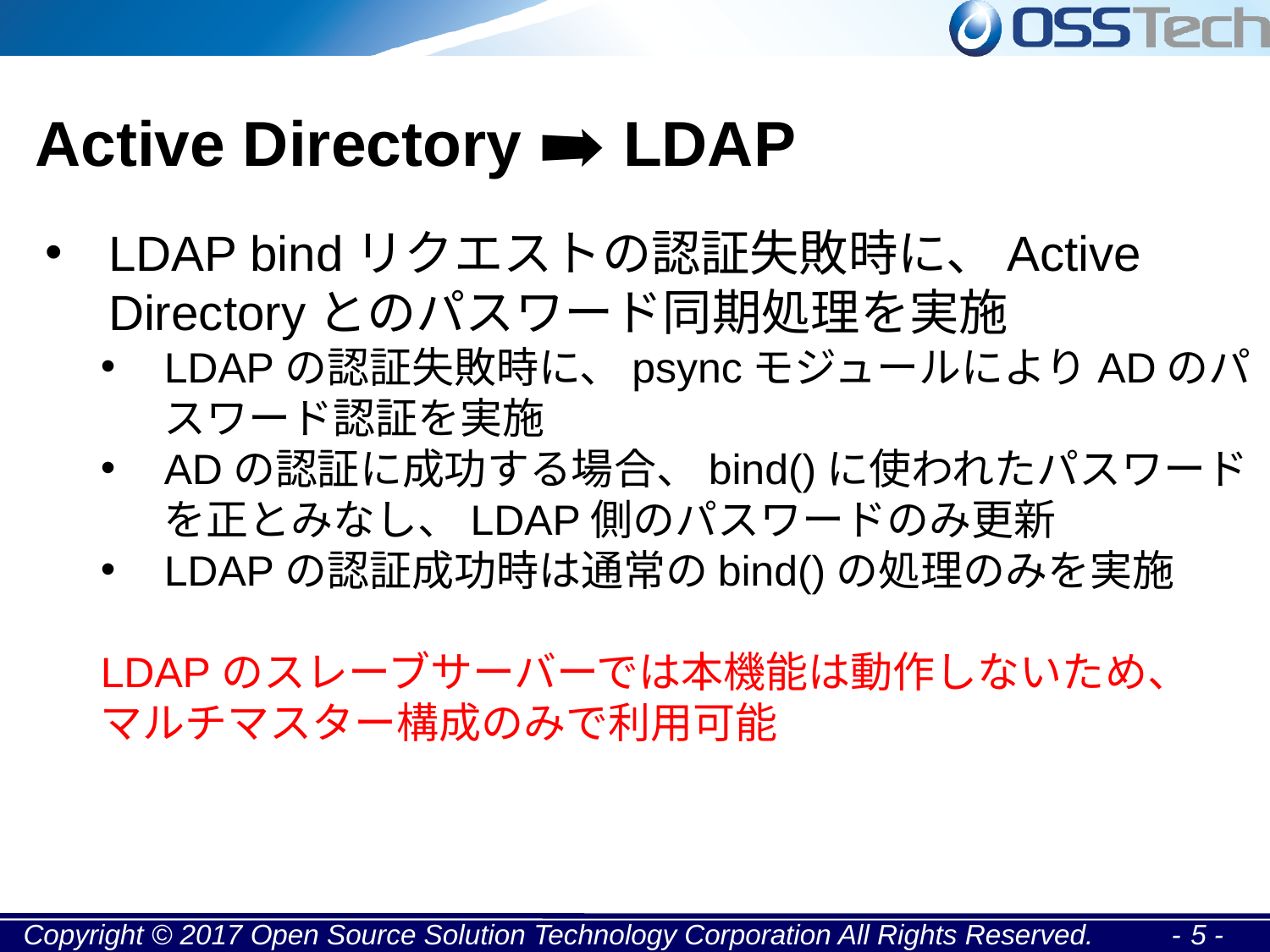

Active Directory ➡ LDAP
LDAP bindリクエストの認証失敗時に、Active Directoryとのパスワード同期処理を実施
LDAPの認証失敗時に、psyncモジュールによりADのパスワード認証を実施
ADの認証に成功する場合、bind()に使われたパスワードを正とみなし、LDAP側のパスワードのみ更新
LDAPの認証成功時は通常のbind()の処理のみを実施

LDAPのスレーブサーバーでは本機能は動作しないため、
マルチマスター構成のみで利用可能